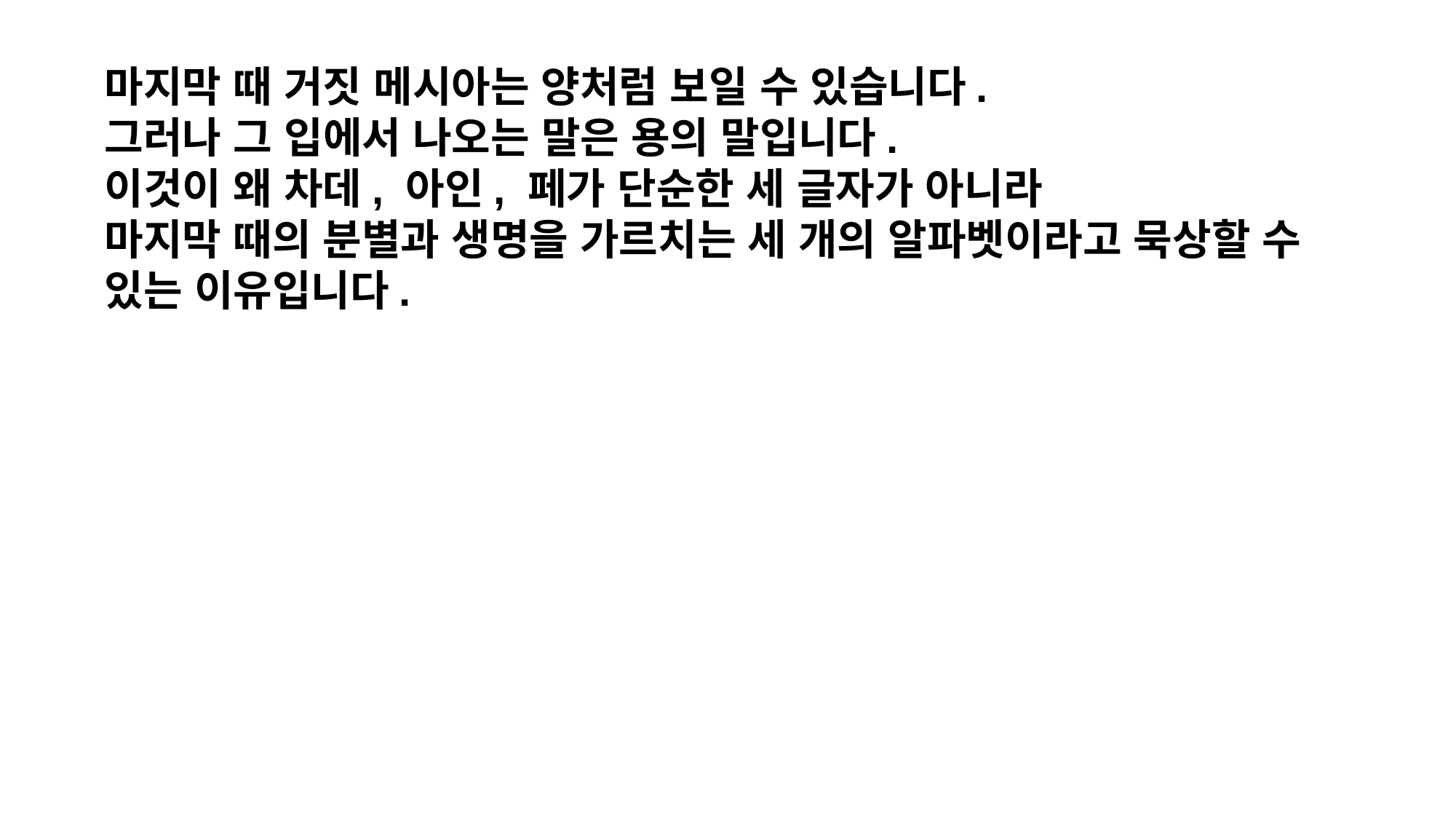

마지막 때 거짓 메시아는 양처럼 보일 수 있습니다.
그러나 그 입에서 나오는 말은 용의 말입니다.
이것이 왜 차데, 아인, 페가 단순한 세 글자가 아니라
마지막 때의 분별과 생명을 가르치는 세 개의 알파벳이라고 묵상할 수 있는 이유입니다.